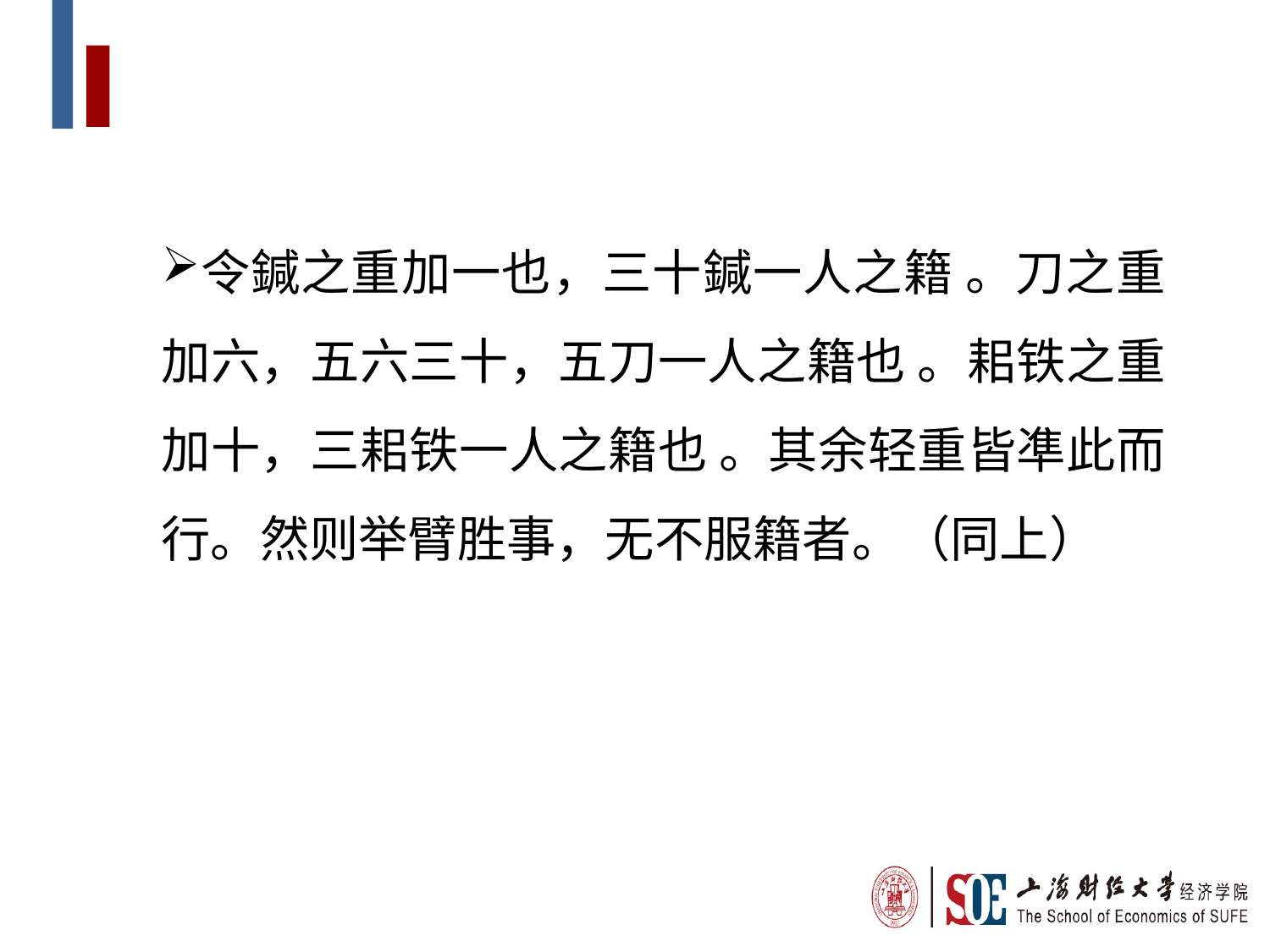

令鍼之重加一也，三十鍼一人之籍 。刀之重加六，五六三十，五刀一人之籍也 。耜铁之重加十，三耜铁一人之籍也 。其余轻重皆凖此而行。然则举臂胜事，无不服籍者。（同上）